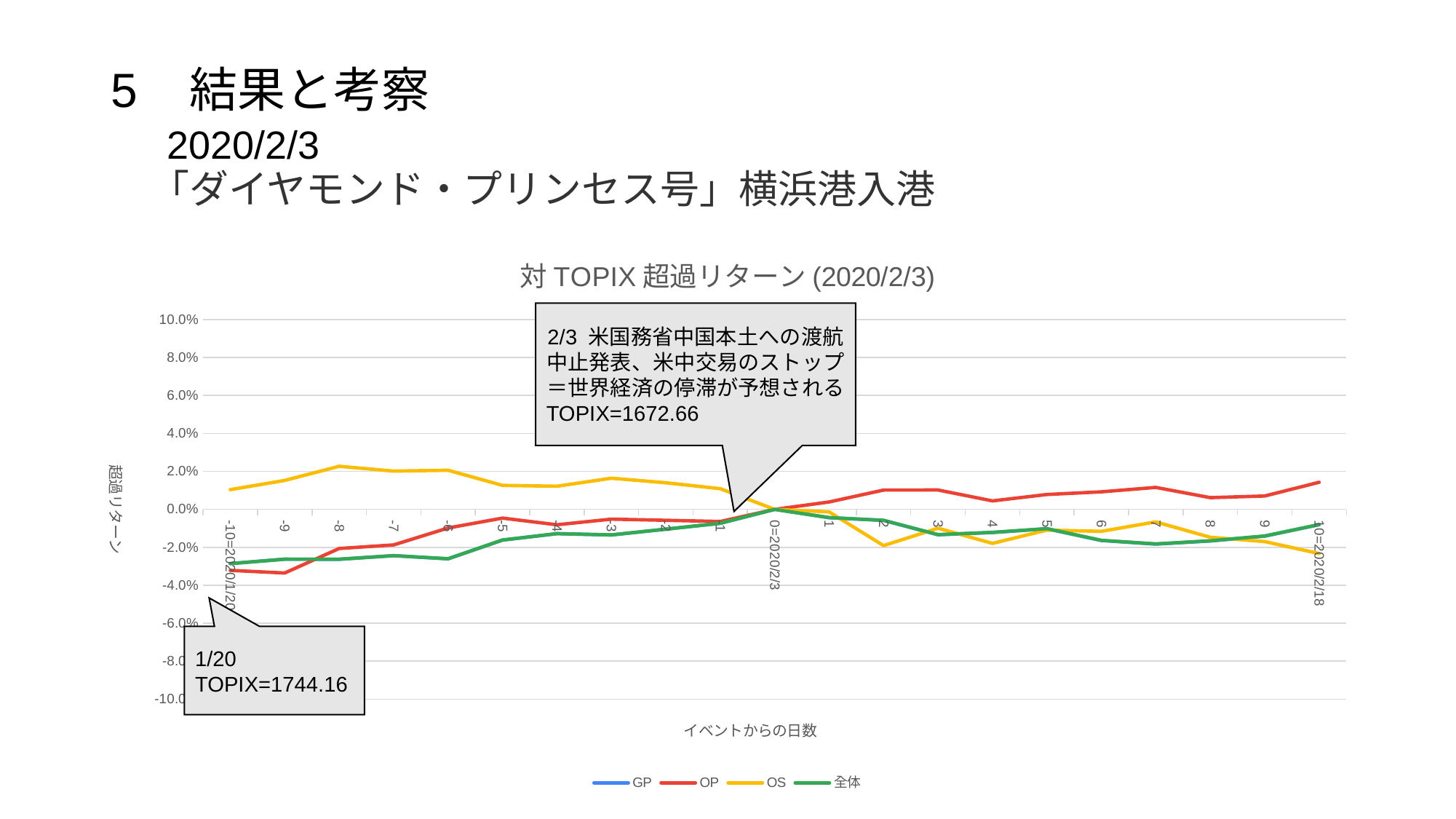

# 5	結果と考察 　2020/2/3 　「ダイヤモンド・プリンセス号」横浜港入港

### Chart: 対TOPIX超過リターン(2020/2/3)

| Category | GP | OP | OS | 全体 |
|---|---|---|---|---|
| 10=2020/2/18 | -0.008123346422185537 | 0.014265609281407968 | -0.02331146832032102 | -0.00803528189726939 |
| 9 | -0.014142897343416597 | 0.007031790043598251 | -0.01699025903669276 | -0.0140571119369849 |
| 8 | -0.016687882944290307 | 0.006174943248655987 | -0.014731371396972205 | -0.016594877631841348 |
| 7 | -0.01834026823629296 | 0.011566057585025016 | -0.006630333389824199 | -0.018218301272311554 |
| 6 | -0.01643582258736262 | 0.009236574950479342 | -0.011613795377560202 | -0.016331778317590577 |
| 5 | -0.010258499631720857 | 0.007833036106109699 | -0.010952054688471397 | -0.010185251986783713 |
| 4 | -0.012227634897753442 | 0.004460864769526979 | -0.01793974899937688 | -0.012161337839568347 |
| 3 | -0.013414042726897488 | 0.01020632539043334 | -0.009951619771687861 | -0.013319203076311677 |
| 2 | -0.005855917184994034 | 0.010156398656420006 | -0.019134360376050964 | -0.005793443842039347 |
| 1 | -0.004414869641424955 | 0.0038917944583110476 | -0.001327397056696128 | -0.004382085794751593 |
| 0=2020/2/3 | 0.0 | 0.0 | 0.0 | 0.0 |
| -1 | -0.007366766031841862 | -0.0064233169414037354 | 0.010892727129682856 | -0.007360222911539085 |
| -2 | -0.010476406155426525 | -0.005786871813711124 | 0.014007707817262401 | -0.01045410487361336 |
| -3 | -0.013516449204607612 | -0.005165340060285045 | 0.016399080440088698 | -0.013478460872182269 |
| -4 | -0.012820407392237504 | -0.008151318286330712 | 0.01217743614544562 | -0.012797661637923265 |
| -5 | -0.01622099100428674 | -0.004623859140640153 | 0.012626243672091503 | -0.016170396348240967 |
| -6 | -0.026100341944568676 | -0.009832147311661252 | 0.020606556859569095 | -0.026028757494116705 |
| -7 | -0.024424927716879687 | -0.018758625654835475 | 0.02013912818391294 | -0.02439553368600971 |
| -8 | -0.02632372240586232 | -0.020637994408746925 | 0.02268839633923707 | -0.026293355294019972 |
| -9 | -0.026266917993377152 | -0.03356499380988577 | 0.01524009288569262 | -0.026289043312979442 |
| -10=2020/1/20 | -0.028604046313649552 | -0.03218272833388607 | 0.010382622721910428 | -0.028612022946558596 |
2/3 米国務省中国本土への渡航中止発表、米中交易のストップ＝世界経済の停滞が予想される
TOPIX=1672.66
1/20
TOPIX=1744.16